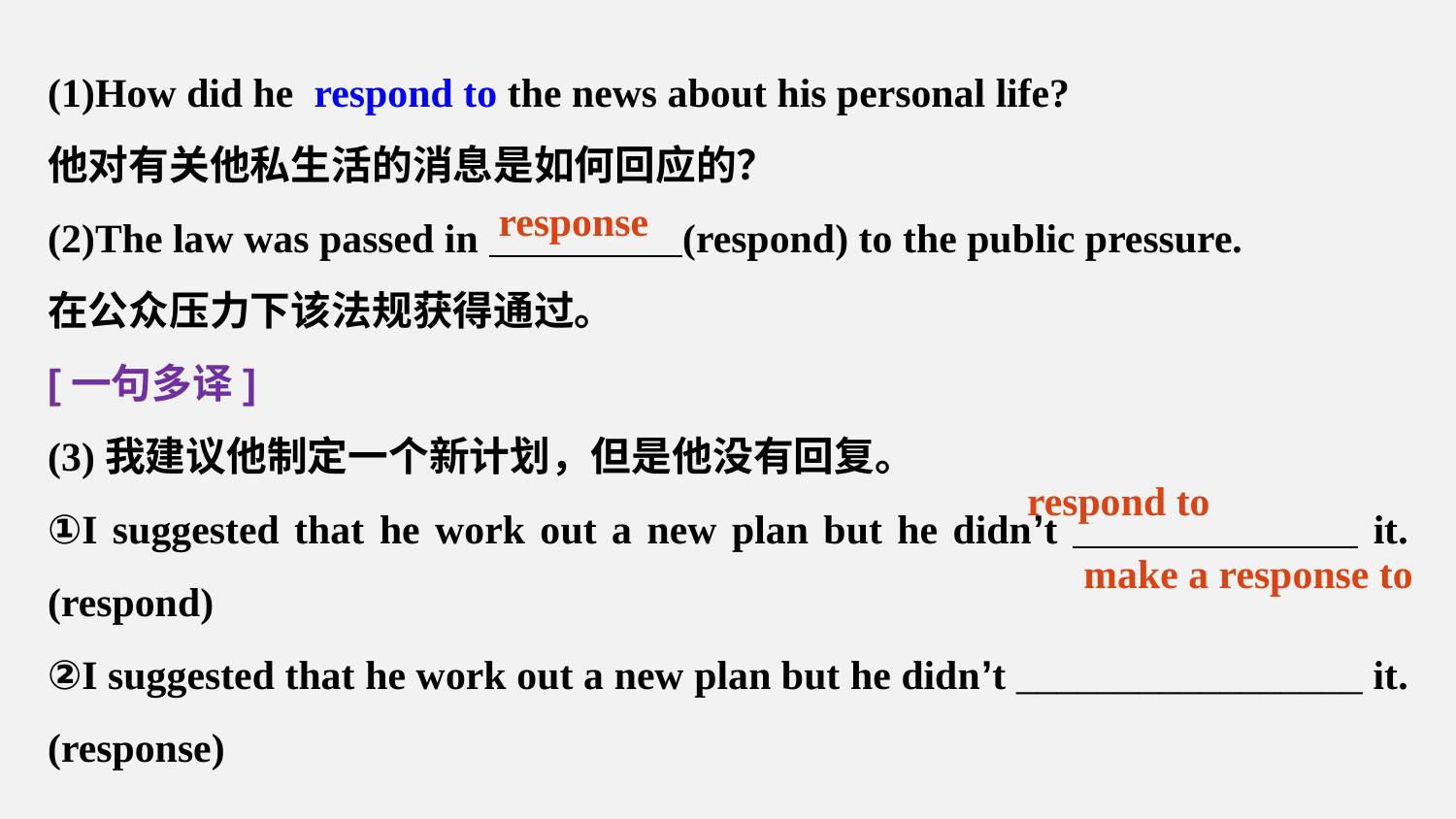

(1)How did he  respond to the news about his personal life?
他对有关他私生活的消息是如何回应的？
(2)The law was passed in                    (respond) to the public pressure.
在公众压力下该法规获得通过。
[一句多译]
(3)我建议他制定一个新计划，但是他没有回复。
①I suggested that he work out a new plan but he didn’t                     it.(respond)
②I suggested that he work out a new plan but he didn’t _________________ it.(response)
response
respond to
make a response to